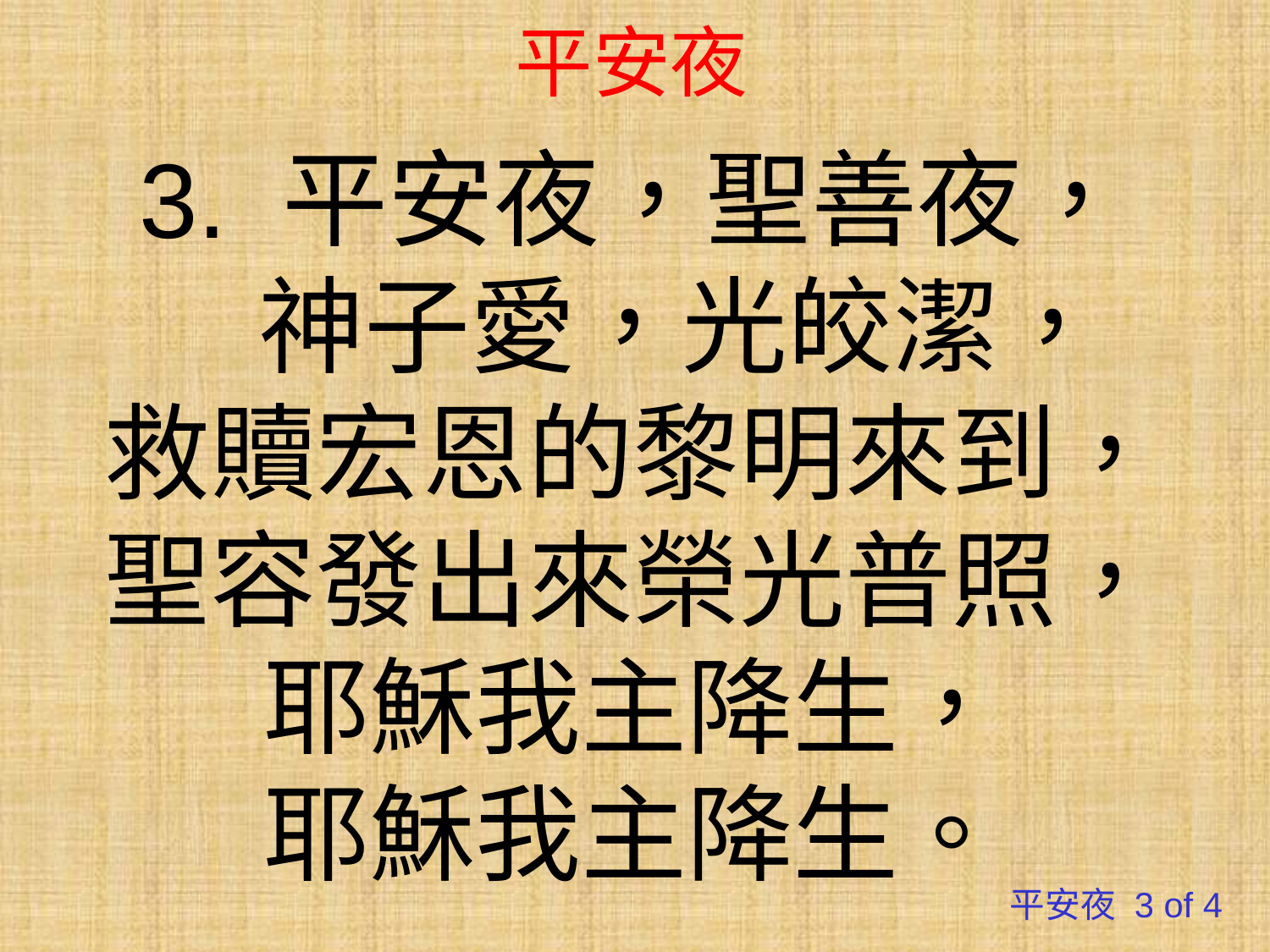

# 平安夜
3. 平安夜，聖善夜，
   神子愛，光皎潔，
救贖宏恩的黎明來到，
聖容發出來榮光普照，
耶穌我主降生，
耶穌我主降生。
平安夜 3 of 4